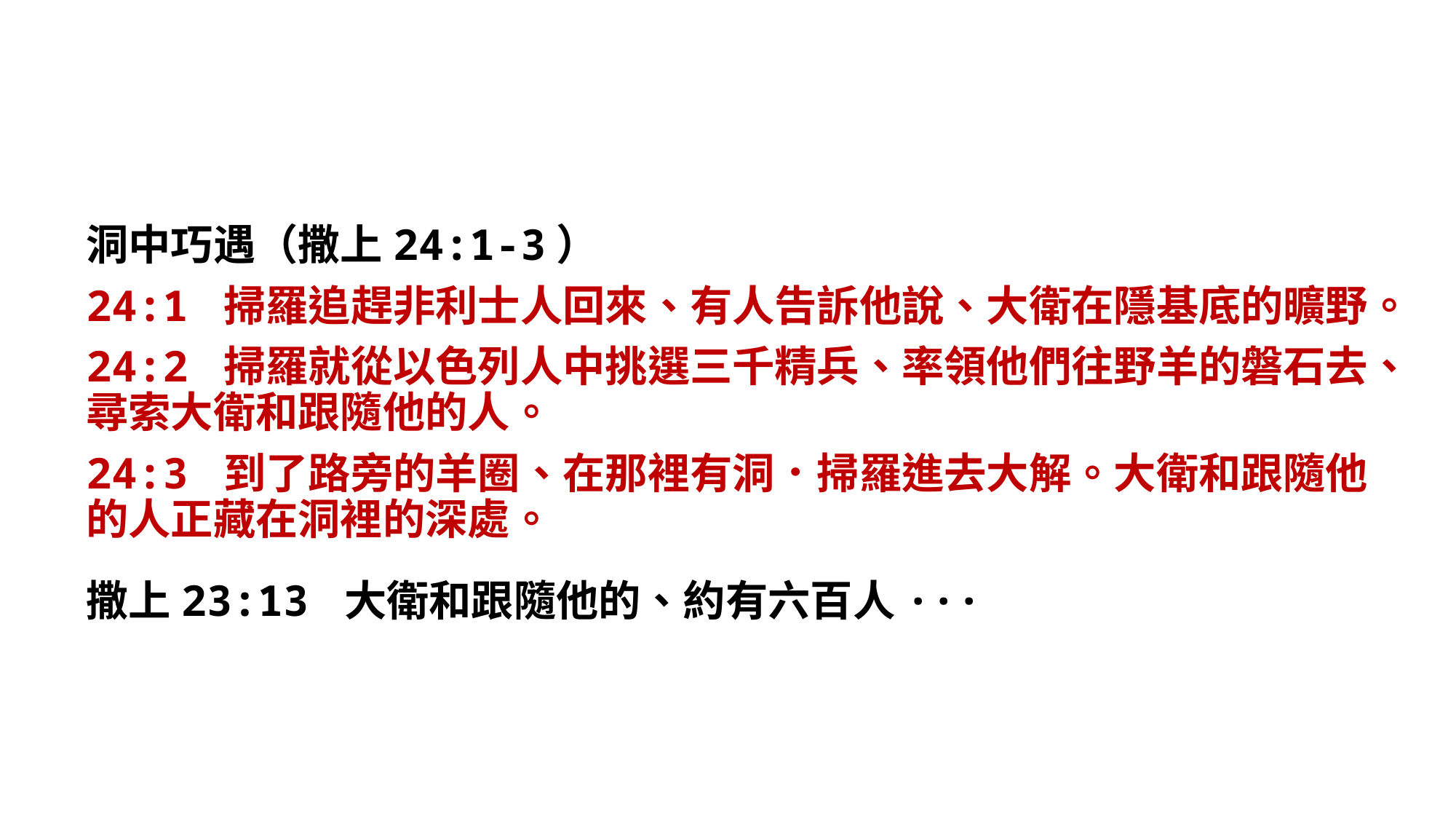

洞中巧遇（撒上24:1-3）
24:1 掃羅追趕非利士人回來、有人告訴他說、大衛在隱基底的曠野。
24:2 掃羅就從以色列人中挑選三千精兵、率領他們往野羊的磐石去、尋索大衛和跟隨他的人。
24:3 到了路旁的羊圈、在那裡有洞．掃羅進去大解。大衛和跟隨他的人正藏在洞裡的深處。

撒上23:13 大衛和跟隨他的、約有六百人···